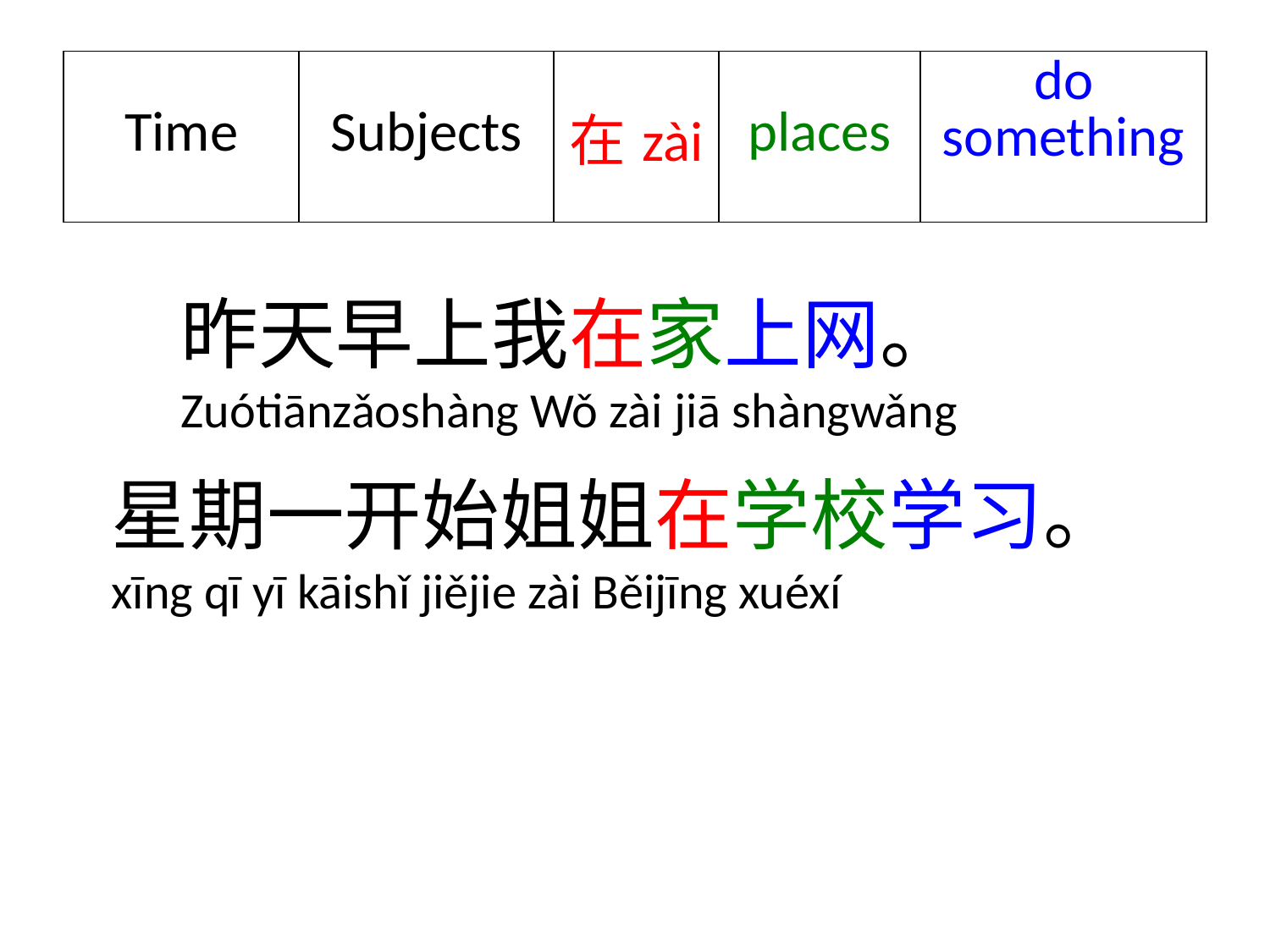

| Time | Subjects | 在zài | places | do something |
| --- | --- | --- | --- | --- |
昨天早上我在家上网。
Zuótiānzǎoshàng Wǒ zài jiā shàngwǎng
星期一开始姐姐在学校学习。
xīng qī yī kāishǐ jiějie zài Běijīng xuéxí